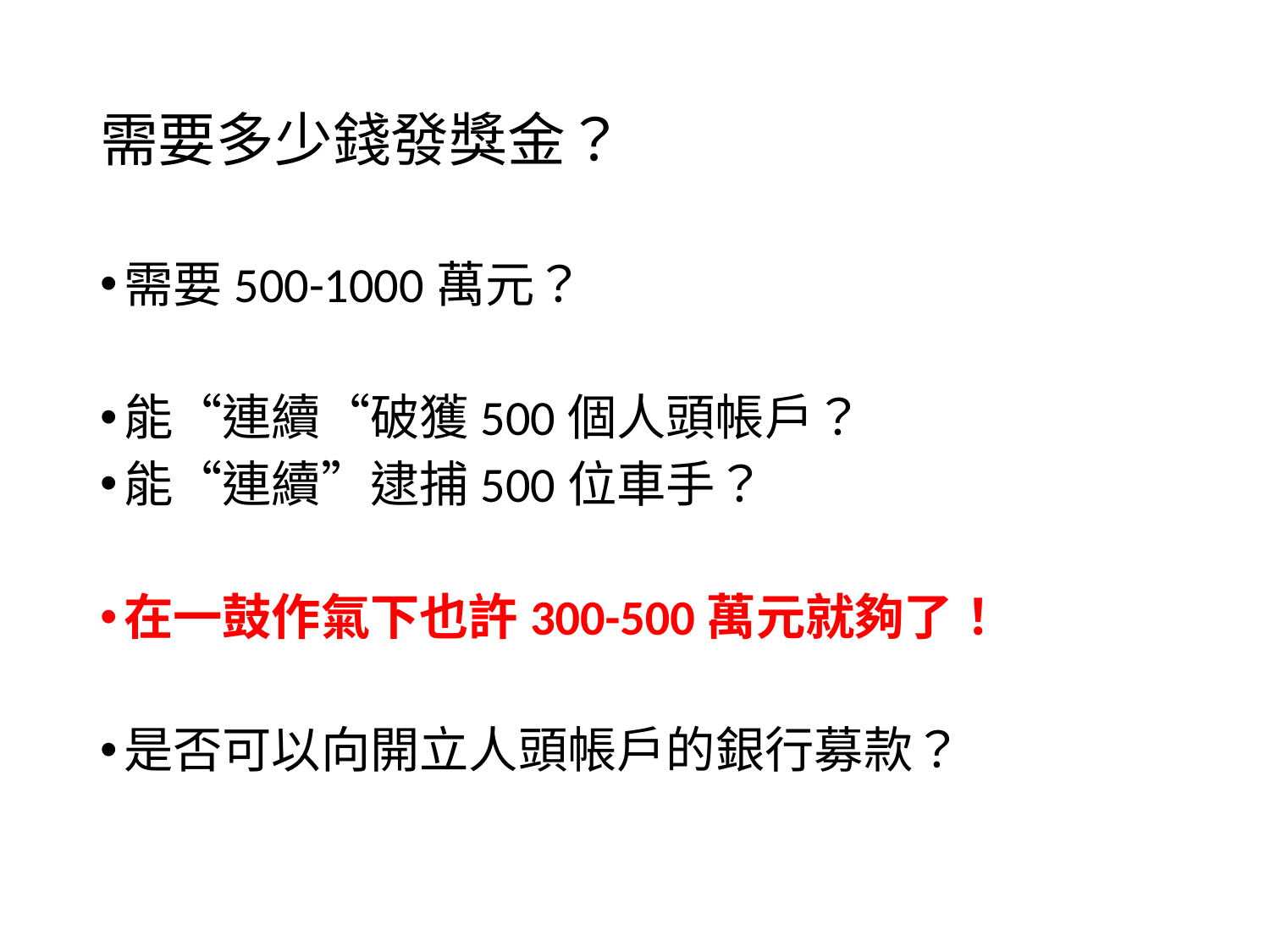

# 需要多少錢發獎金？
需要500-1000萬元？

能“連續“破獲500個人頭帳戶？
能“連續”逮捕500位車手？

在一鼓作氣下也許300-500萬元就夠了！

是否可以向開立人頭帳戶的銀行募款？